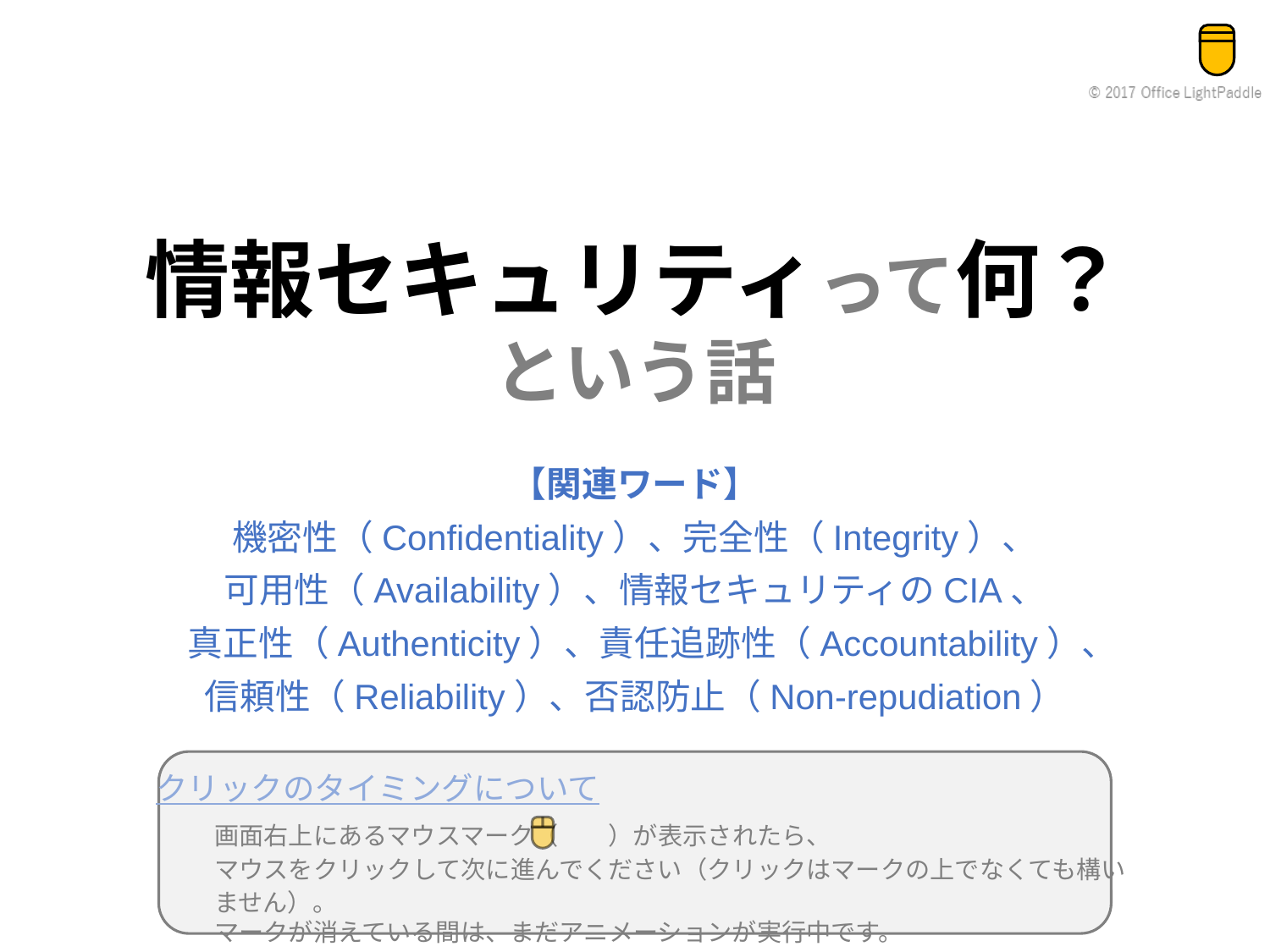

# 情報セキュリティって何？ という話

【関連ワード】
機密性（Confidentiality）、完全性（Integrity）、
可用性（Availability）、情報セキュリティのCIA、
真正性（Authenticity）、責任追跡性（Accountability）、
信頼性（Reliability）、否認防止（Non-repudiation）

クリックのタイミングについて
画面右上にあるマウスマーク（　　）が表示されたら、
マウスをクリックして次に進んでください（クリックはマークの上でなくても構いません）。
マークが消えている間は、まだアニメーションが実行中です。